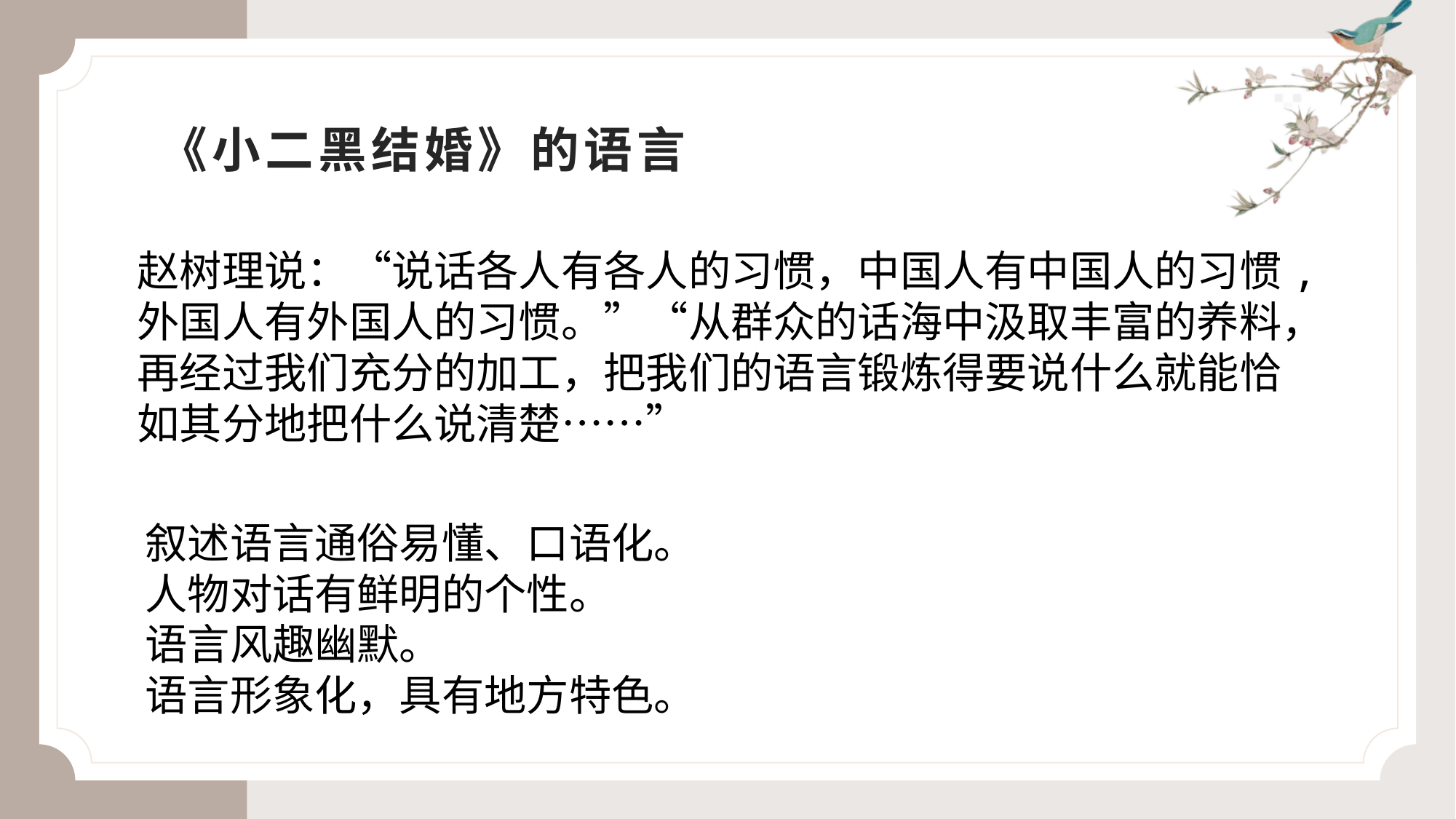

《小二黑结婚》的语言
赵树理说：“说话各人有各人的习惯，中国人有中国人的习惯,外国人有外国人的习惯。”“从群众的话海中汲取丰富的养料，再经过我们充分的加工，把我们的语言锻炼得要说什么就能恰如其分地把什么说清楚……”
叙述语言通俗易懂、口语化。
人物对话有鲜明的个性。
语言风趣幽默。
语言形象化，具有地方特色。